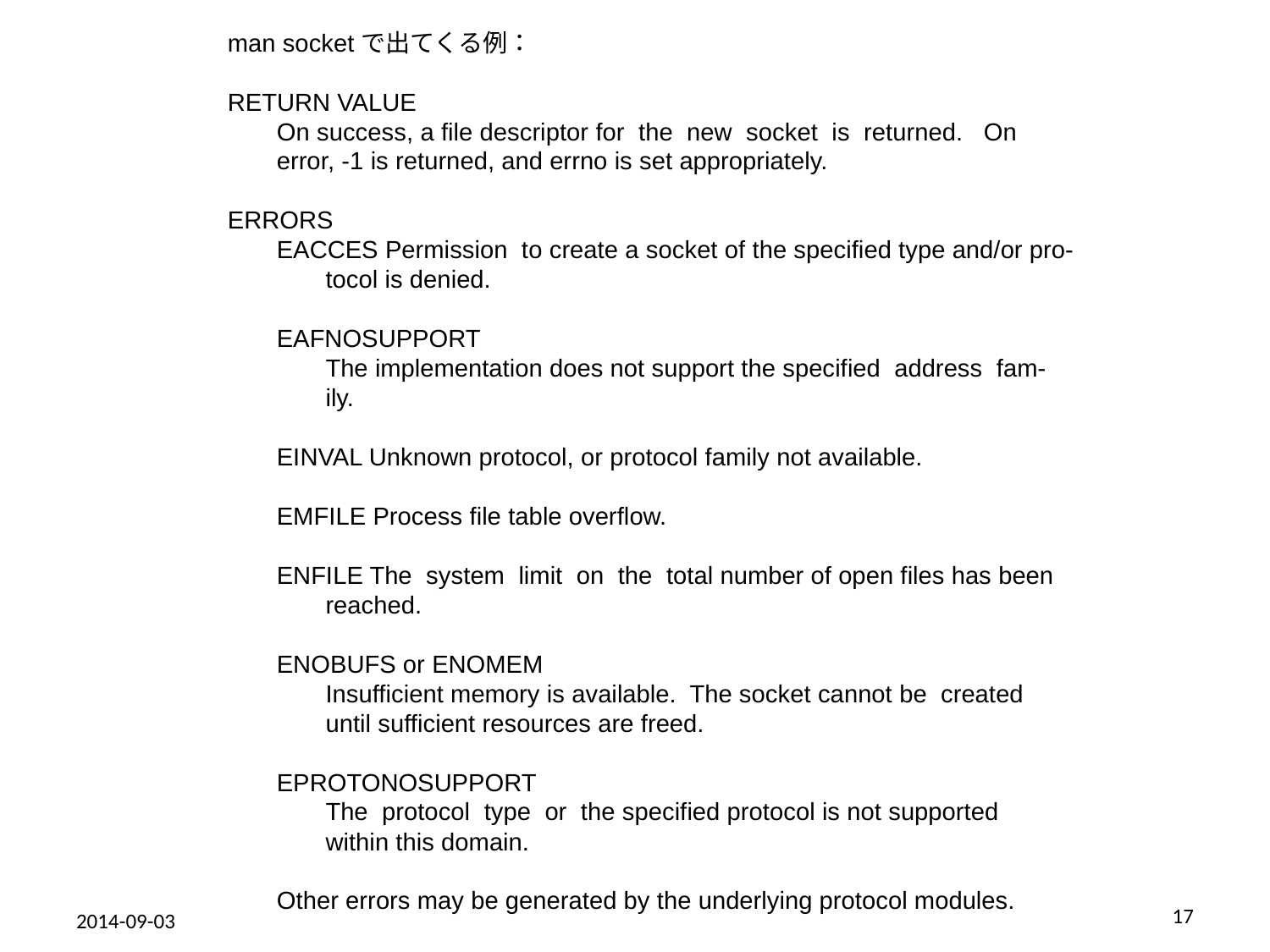

man socketで出てくる例：

RETURN VALUE
       On success, a file descriptor for  the  new  socket  is  returned.   On
       error, -1 is returned, and errno is set appropriately.

ERRORS
       EACCES Permission  to create a socket of the specified type and/or pro-
              tocol is denied.

       EAFNOSUPPORT
              The implementation does not support the specified  address  fam-
              ily.

       EINVAL Unknown protocol, or protocol family not available.

       EMFILE Process file table overflow.

       ENFILE The  system  limit  on  the  total number of open files has been
              reached.

       ENOBUFS or ENOMEM
              Insufficient memory is available.  The socket cannot be  created
              until sufficient resources are freed.

       EPROTONOSUPPORT
              The  protocol  type  or  the specified protocol is not supported
              within this domain.

       Other errors may be generated by the underlying protocol modules.

17
2014-09-03